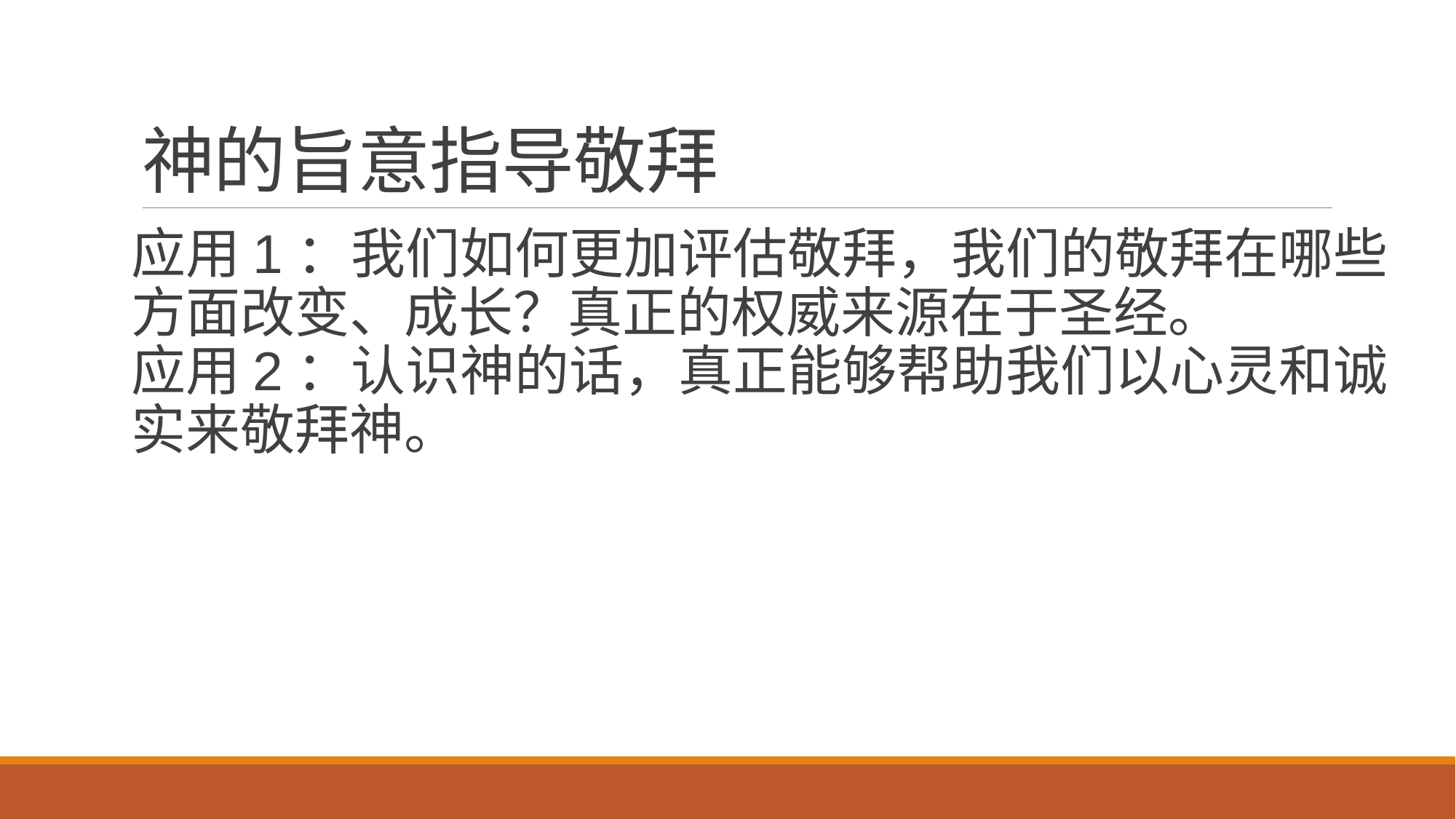

# 神的旨意指导敬拜
应用1：我们如何更加评估敬拜，我们的敬拜在哪些方面改变、成长？真正的权威来源在于圣经。
应用2：认识神的话，真正能够帮助我们以心灵和诚实来敬拜神。